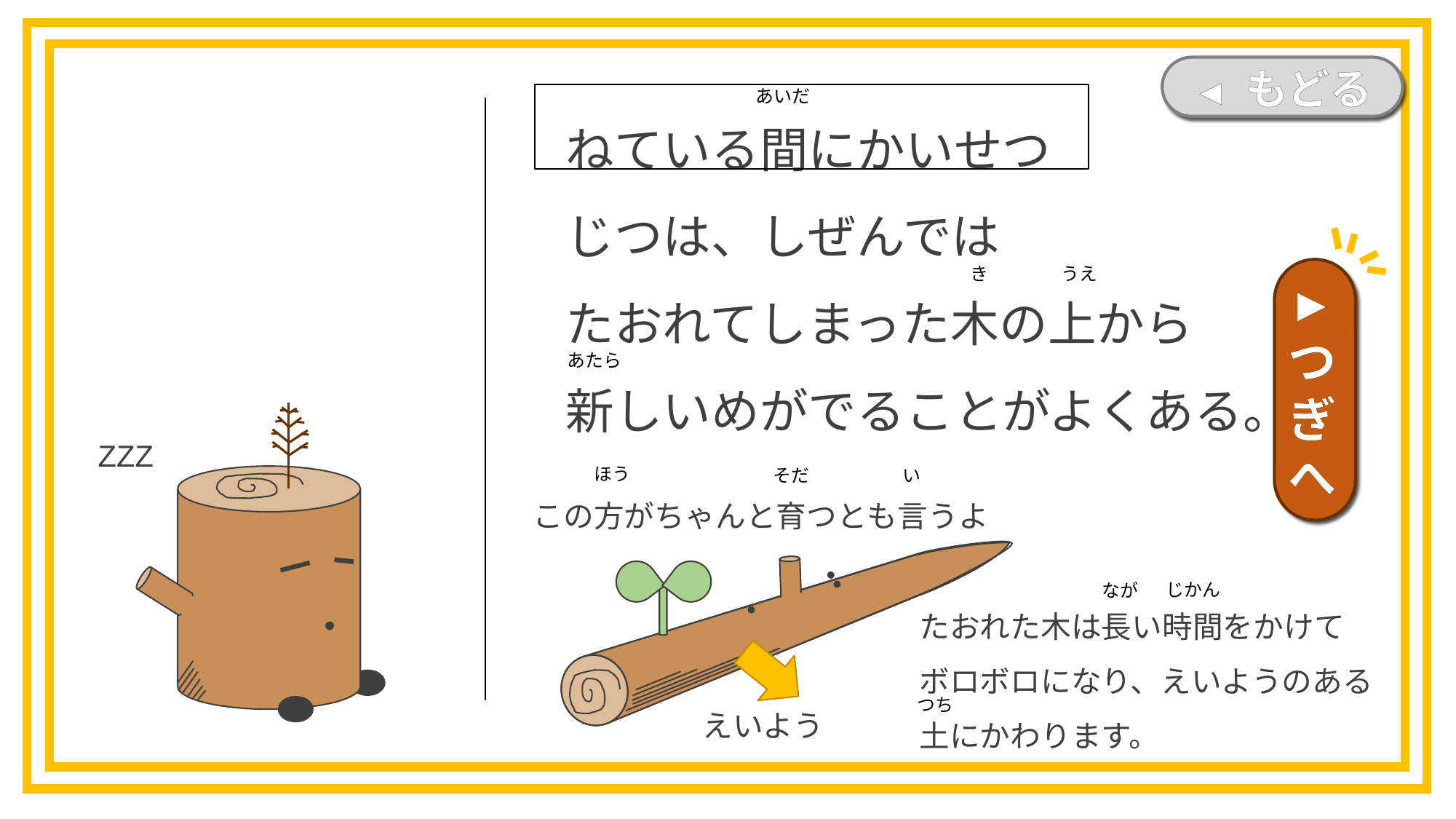

◄ もどる

あいだ
　ねている間にかいせつ
　じつは、しぜんでは
　たおれてしまった木の上から
　新しいめがでることがよくある。

►つぎへ
うえ
き
あたら

ZZZ
ほう
い
そだ

この方がちゃんと育つとも言うよ

じかん
なが
たおれた木は長い時間をかけて
ボロボロになり、えいようのある土にかわります。

えいよう
つち